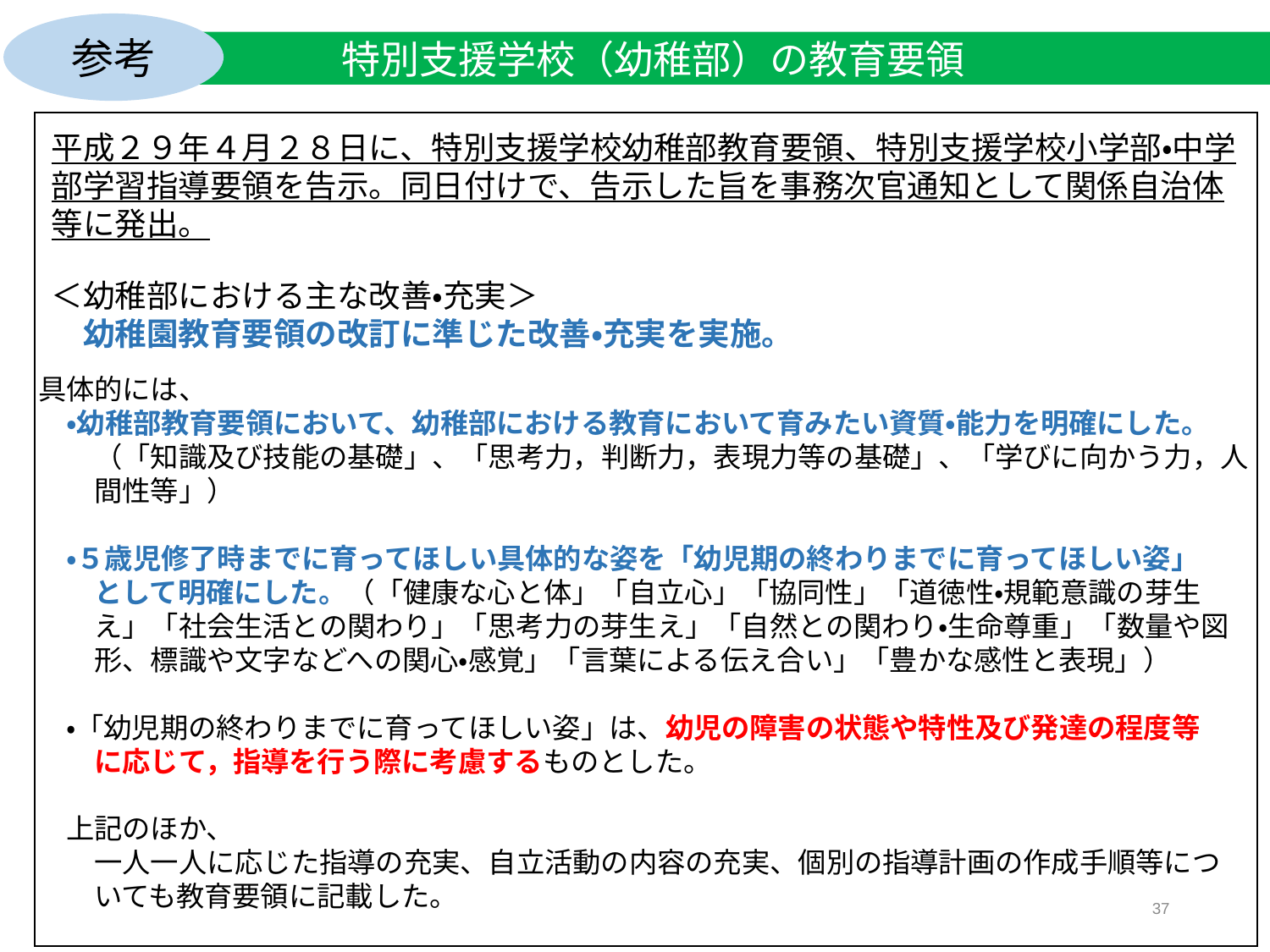

参考
特別支援学校（幼稚部）の教育要領

平成２９年４月２８日に、特別支援学校幼稚部教育要領、特別支援学校小学部・中学部学習指導要領を告示。同日付けで、告示した旨を事務次官通知として関係自治体等に発出。

＜幼稚部における主な改善・充実＞
　幼稚園教育要領の改訂に準じた改善・充実を実施。
具体的には、
　・幼稚部教育要領において、幼稚部における教育において育みたい資質・能力を明確にした。
　　（「知識及び技能の基礎」、「思考力，判断力，表現力等の基礎」、「学びに向かう力，人
　　間性等」）

　・５歳児修了時までに育ってほしい具体的な姿を「幼児期の終わりまでに育ってほしい姿」
　　として明確にした。（「健康な心と体」「自立心」「協同性」「道徳性・規範意識の芽生
　　え」「社会生活との関わり」「思考力の芽生え」「自然との関わり・生命尊重」「数量や図
　　形、標識や文字などへの関心・感覚」「言葉による伝え合い」「豊かな感性と表現」）

　・「幼児期の終わりまでに育ってほしい姿」は、幼児の障害の状態や特性及び発達の程度等
　　に応じて，指導を行う際に考慮するものとした。

　上記のほか、
　　一人一人に応じた指導の充実、自立活動の内容の充実、個別の指導計画の作成手順等につ
　　いても教育要領に記載した。
37